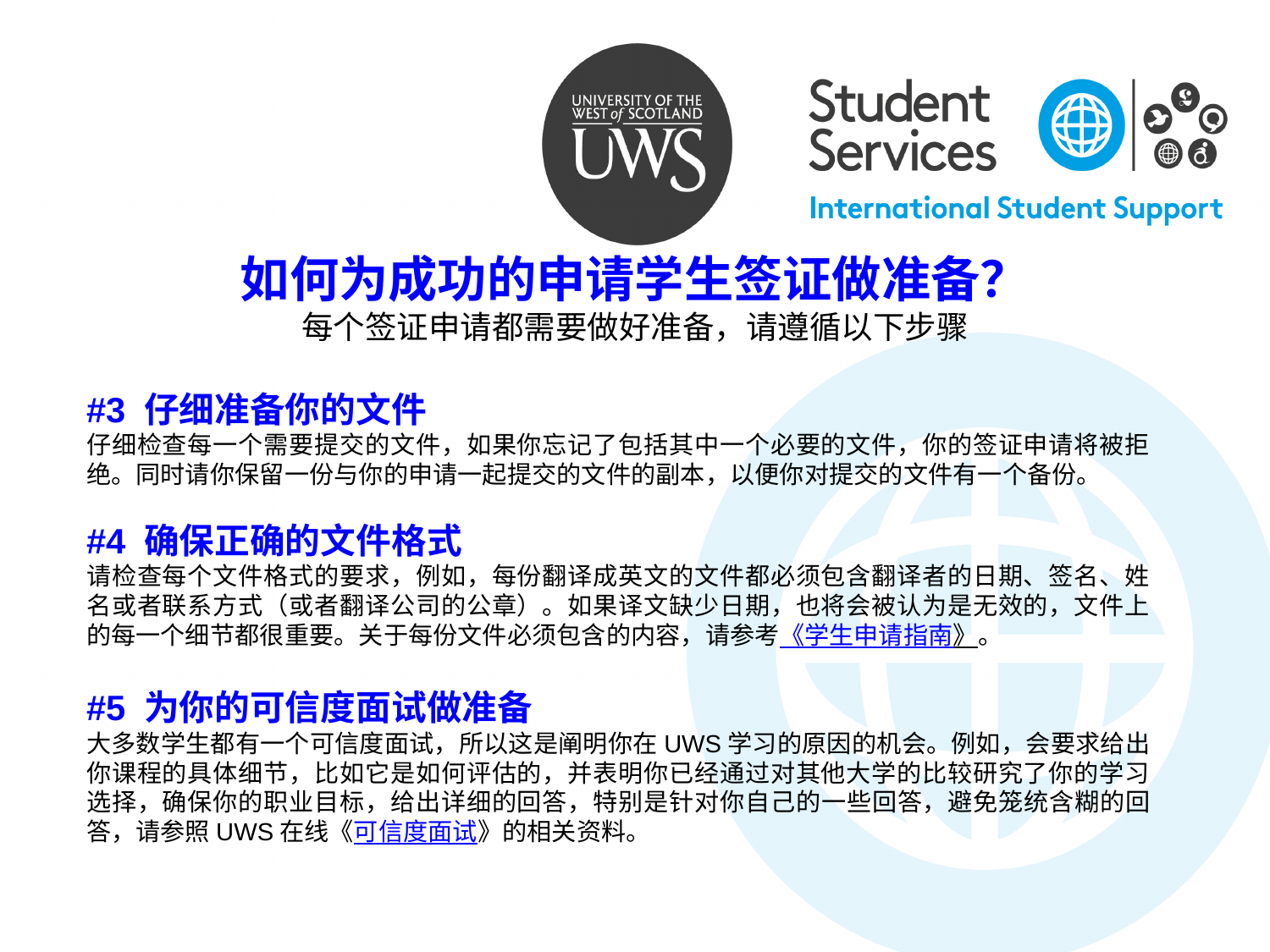

如何为成功的申请学生签证做准备？
每个签证申请都需要做好准备，请遵循以下步骤
#3 仔细准备你的文件
仔细检查每一个需要提交的文件，如果你忘记了包括其中一个必要的文件，你的签证申请将被拒绝。同时请你保留一份与你的申请一起提交的文件的副本，以便你对提交的文件有一个备份。

#4 确保正确的文件格式
请检查每个文件格式的要求，例如，每份翻译成英文的文件都必须包含翻译者的日期、签名、姓名或者联系方式（或者翻译公司的公章）。如果译文缺少日期，也将会被认为是无效的，文件上的每一个细节都很重要。关于每份文件必须包含的内容，请参考《学生申请指南》。

#5 为你的可信度面试做准备
大多数学生都有一个可信度面试，所以这是阐明你在UWS学习的原因的机会。例如，会要求给出你课程的具体细节，比如它是如何评估的，并表明你已经通过对其他大学的比较研究了你的学习选择，确保你的职业目标，给出详细的回答，特别是针对你自己的一些回答，避免笼统含糊的回答，请参照UWS在线《可信度面试》的相关资料。